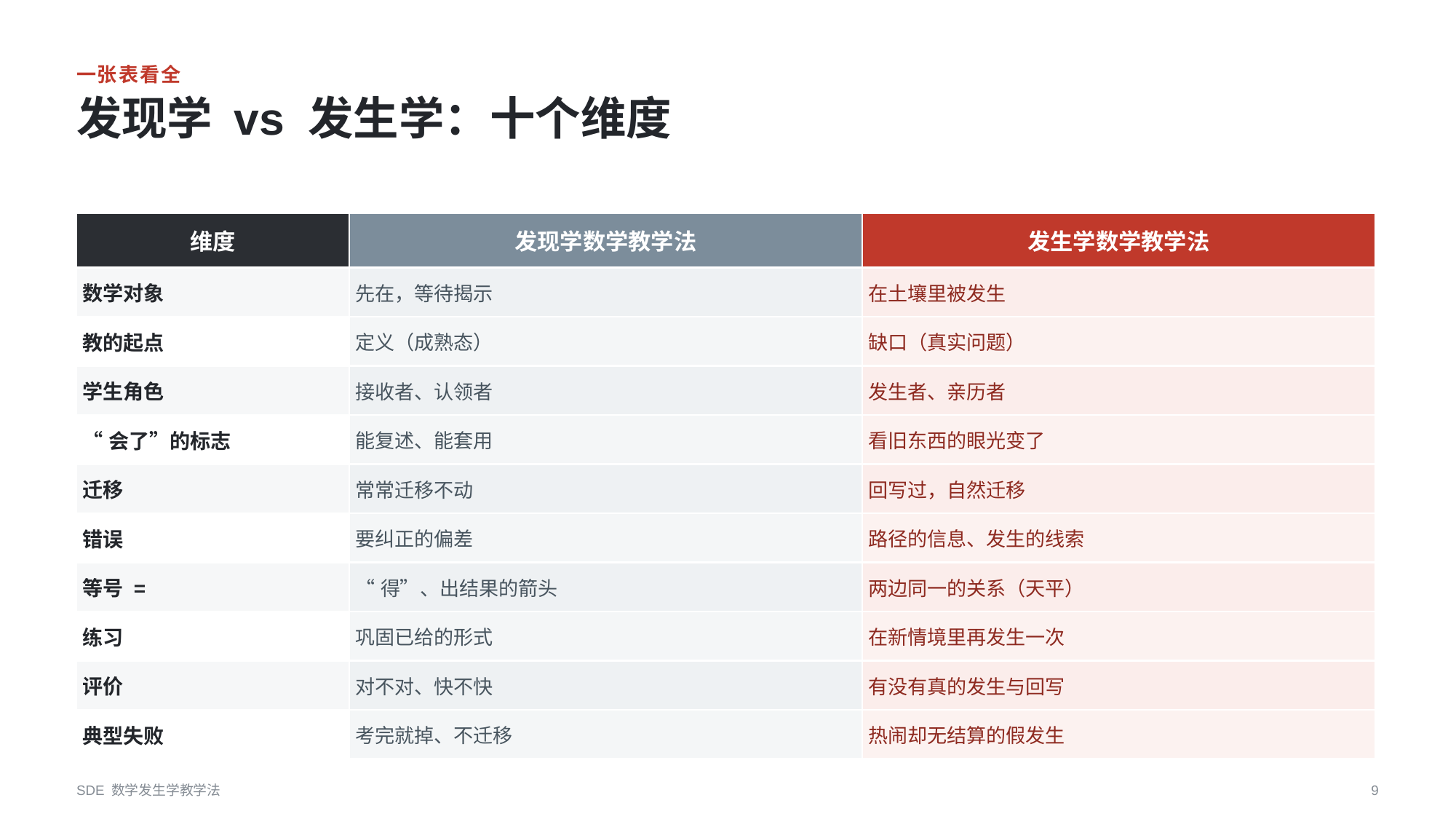

一张表看全
发现学 vs 发生学：十个维度
| 维度 | 发现学数学教学法 | 发生学数学教学法 |
| --- | --- | --- |
| 数学对象 | 先在，等待揭示 | 在土壤里被发生 |
| 教的起点 | 定义（成熟态） | 缺口（真实问题） |
| 学生角色 | 接收者、认领者 | 发生者、亲历者 |
| “会了”的标志 | 能复述、能套用 | 看旧东西的眼光变了 |
| 迁移 | 常常迁移不动 | 回写过，自然迁移 |
| 错误 | 要纠正的偏差 | 路径的信息、发生的线索 |
| 等号 = | “得”、出结果的箭头 | 两边同一的关系（天平） |
| 练习 | 巩固已给的形式 | 在新情境里再发生一次 |
| 评价 | 对不对、快不快 | 有没有真的发生与回写 |
| 典型失败 | 考完就掉、不迁移 | 热闹却无结算的假发生 |
SDE 数学发生学教学法
9